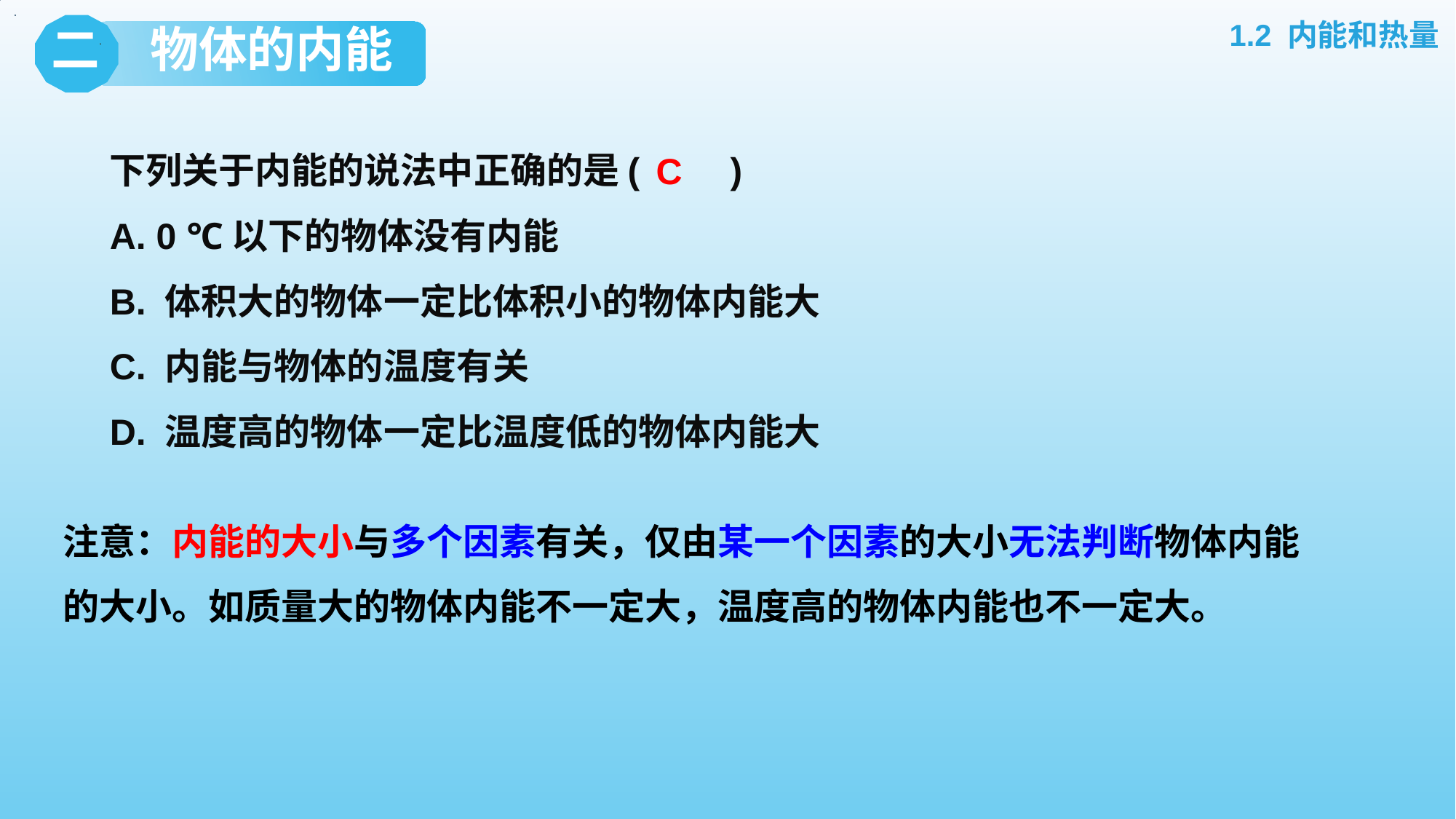

物体的内能
二
下列关于内能的说法中正确的是(　　)
A. 0 ℃以下的物体没有内能
B. 体积大的物体一定比体积小的物体内能大
C. 内能与物体的温度有关
D. 温度高的物体一定比温度低的物体内能大
C
注意：内能的大小与多个因素有关，仅由某一个因素的大小无法判断物体内能的大小。如质量大的物体内能不一定大，温度高的物体内能也不一定大。